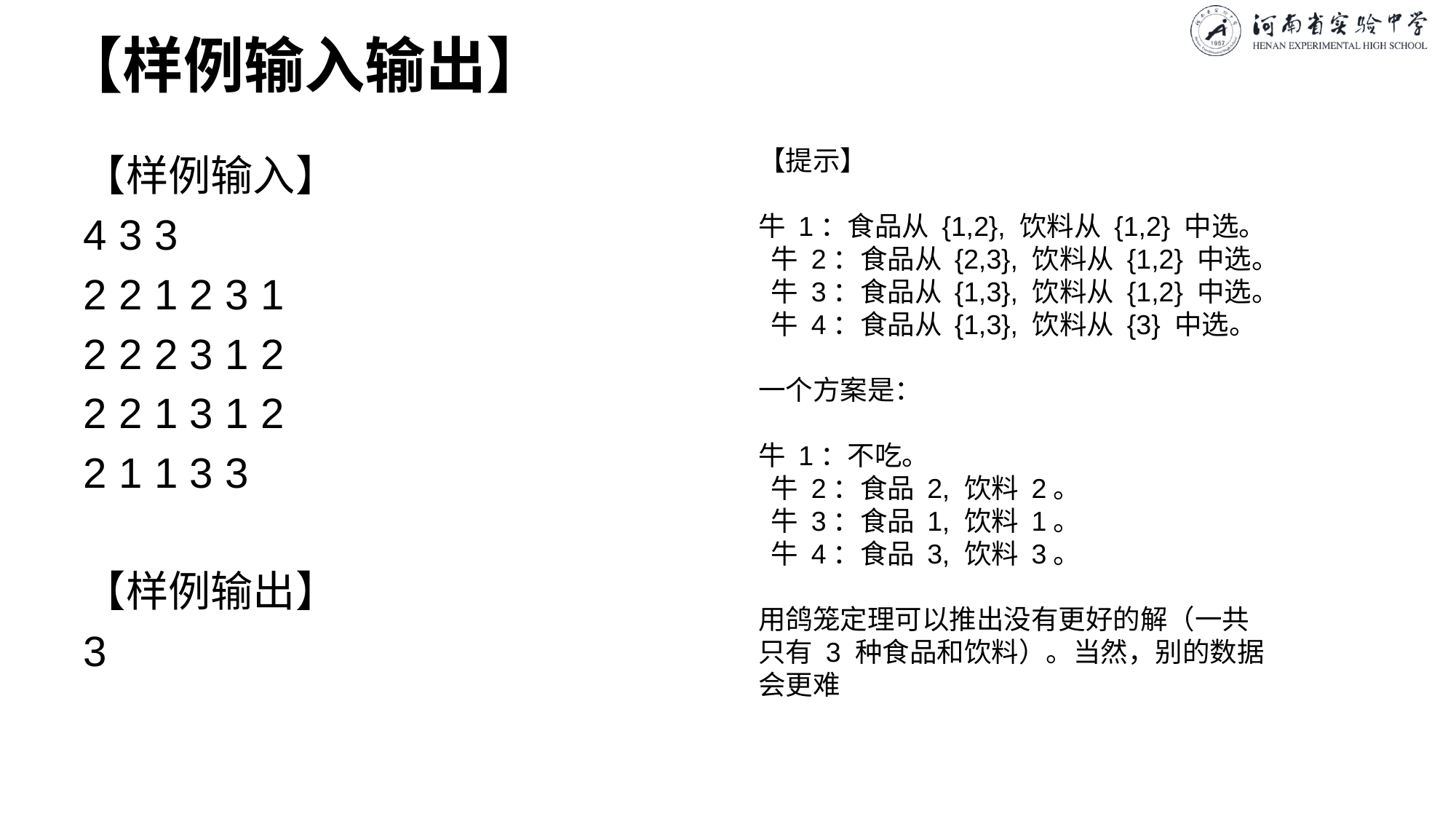

# 【样例输入输出】
【提示】

牛 1：食品从 {1,2}, 饮料从 {1,2} 中选。
 牛 2：食品从 {2,3}, 饮料从 {1,2} 中选。
 牛 3：食品从 {1,3}, 饮料从 {1,2} 中选。
 牛 4：食品从 {1,3}, 饮料从 {3} 中选。

一个方案是：

牛 1：不吃。
 牛 2：食品 2, 饮料 2。
 牛 3：食品 1, 饮料 1。
 牛 4：食品 3, 饮料 3。

用鸽笼定理可以推出没有更好的解（一共只有 3 种食品和饮料）。当然，别的数据会更难
【样例输入】
4 3 3
2 2 1 2 3 1
2 2 2 3 1 2
2 2 1 3 1 2
2 1 1 3 3

【样例输出】
3